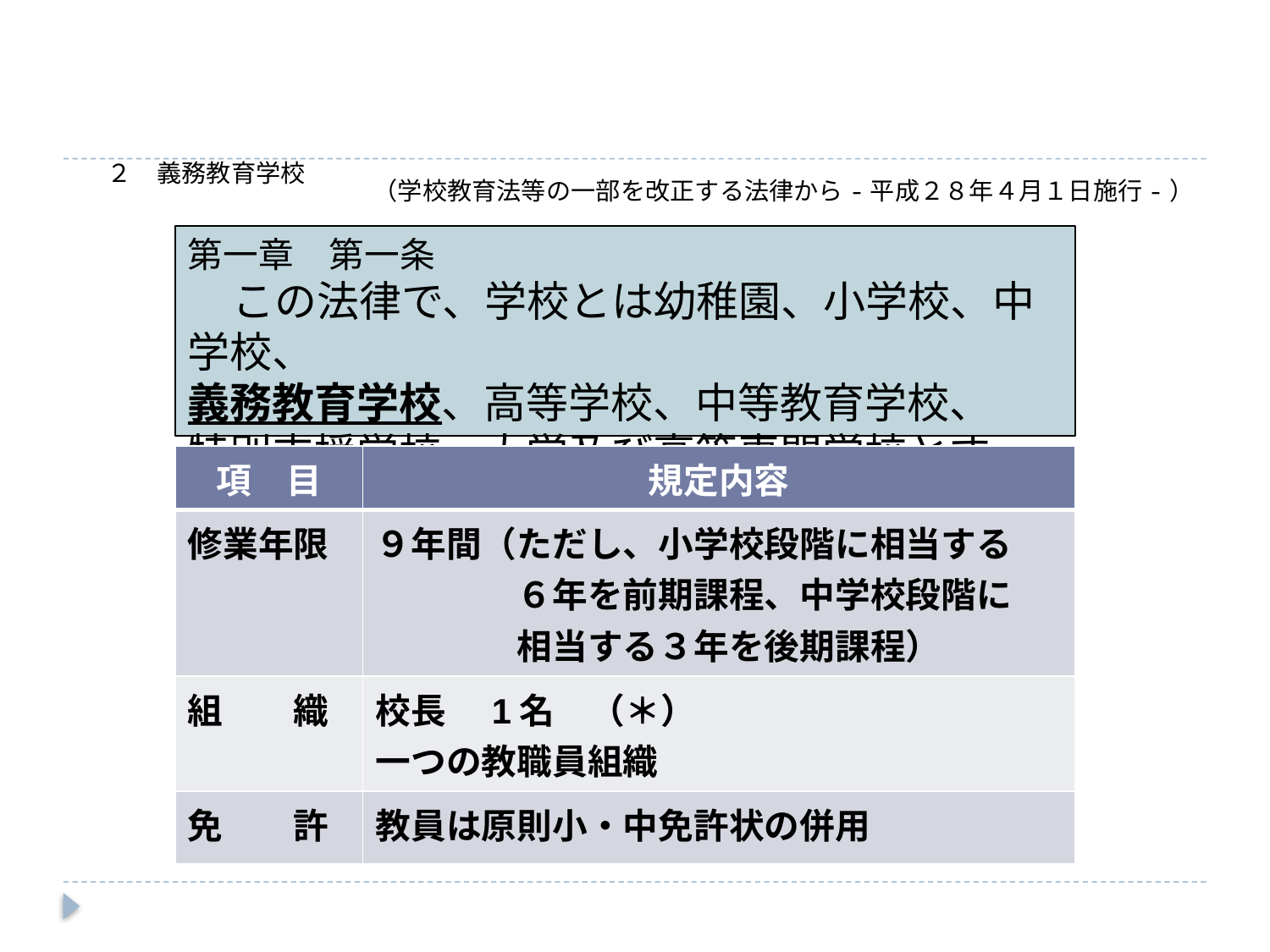

# ２　義務教育学校
（学校教育法等の一部を改正する法律から-平成２８年４月１日施行-）

第一章　第一条
　 この法律で、学校とは幼稚園、小学校、中学校、
義務教育学校、高等学校、中等教育学校、
特別支援学校、大学及び高等専門学校とする。
| 項　目 | 規定内容 |
| --- | --- |
| 修業年限 | ９年間（ただし、小学校段階に相当する 　　　　６年を前期課程、中学校段階に 　　　　相当する３年を後期課程） |
| 組　　織 | 校長　1名　（＊） 一つの教職員組織 |
| 免　　許 | 教員は原則小・中免許状の併用 |